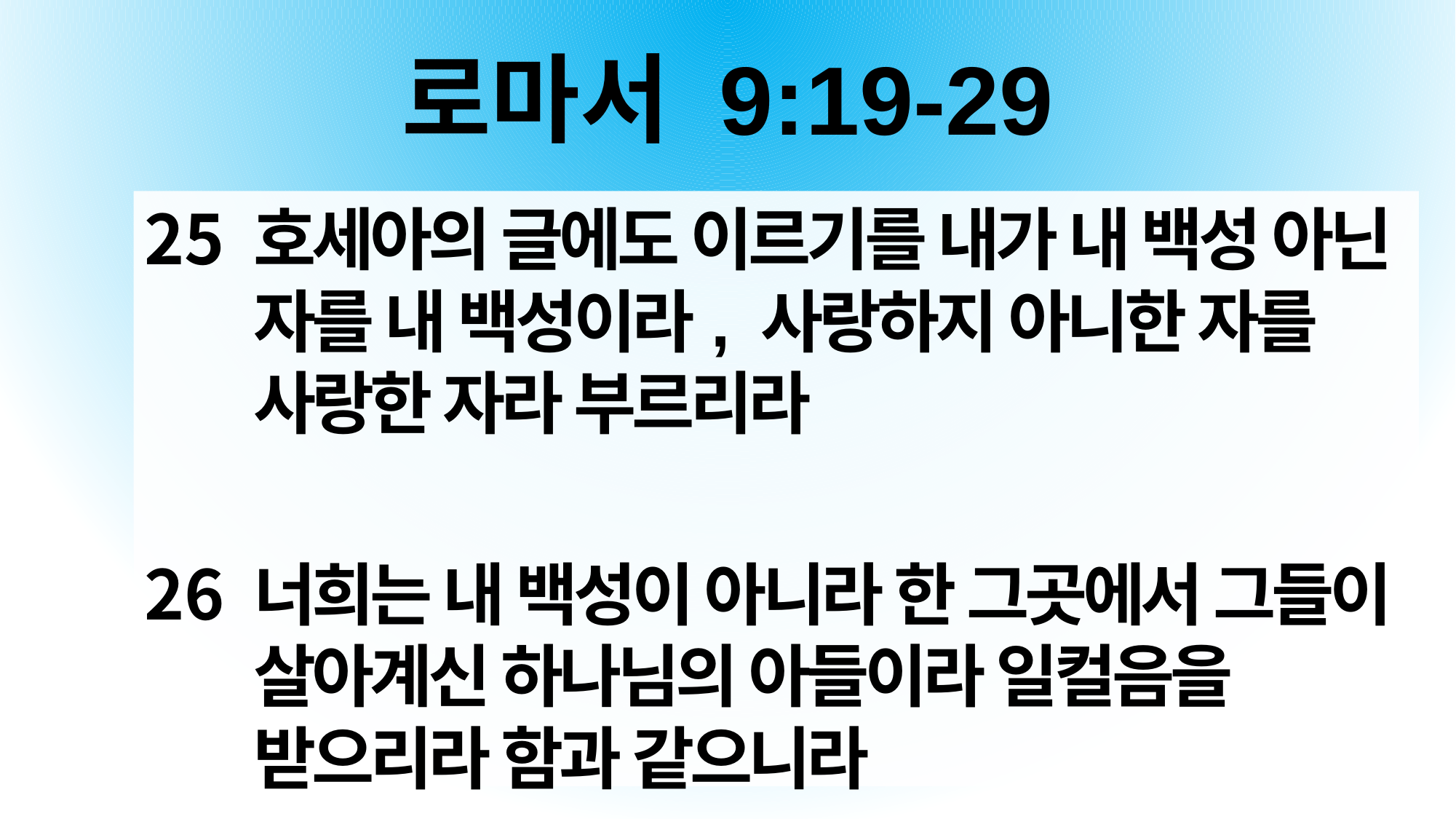

# 로마서 9:19-29
호세아의 글에도 이르기를 내가 내 백성 아닌 자를 내 백성이라, 사랑하지 아니한 자를 사랑한 자라 부르리라

너희는 내 백성이 아니라 한 그곳에서 그들이 살아계신 하나님의 아들이라 일컬음을 받으리라 함과 같으니라